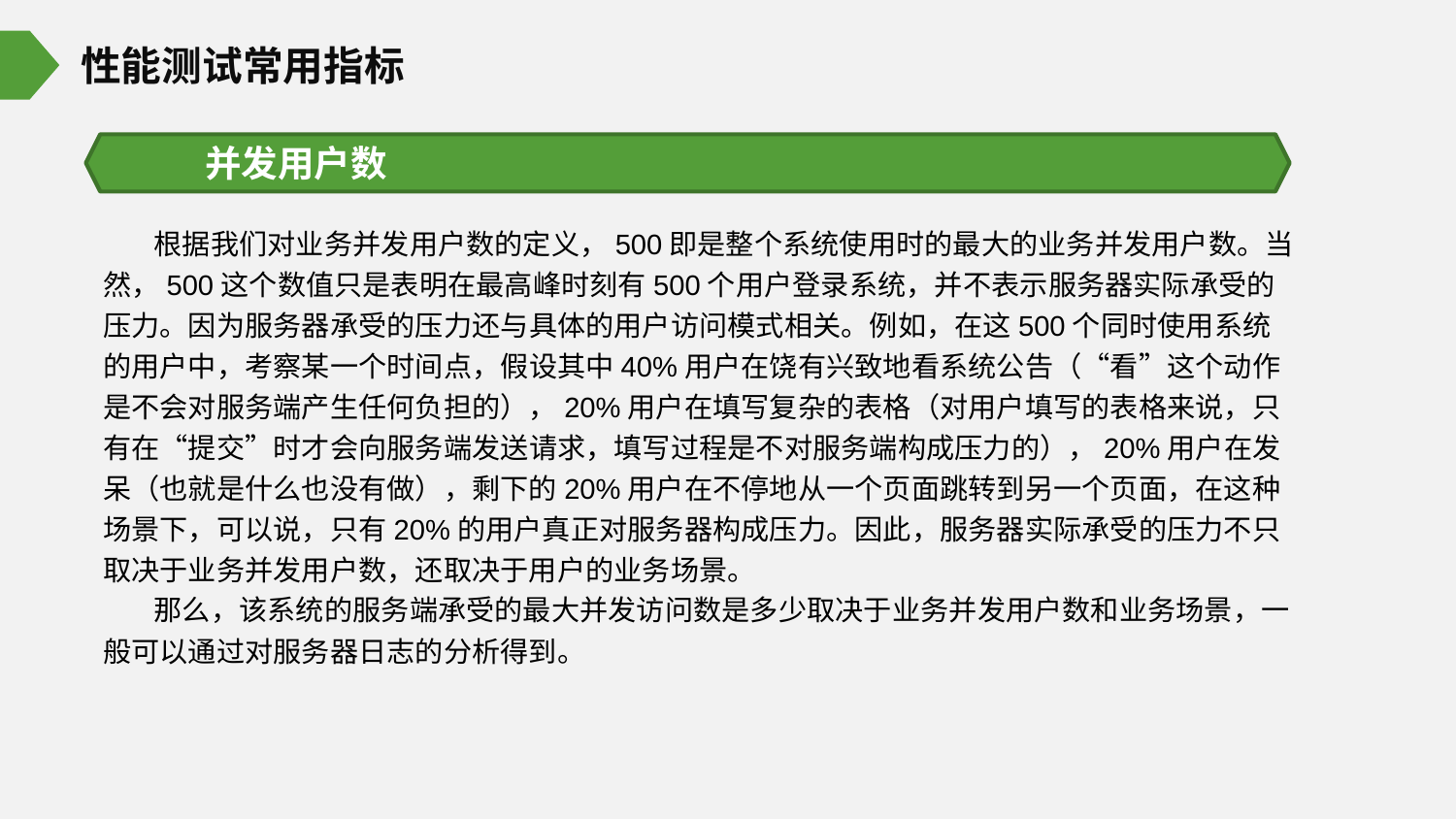

性能测试常用指标
并发用户数
       根据我们对业务并发用户数的定义，500即是整个系统使用时的最大的业务并发用户数。当然，500这个数值只是表明在最高峰时刻有500个用户登录系统，并不表示服务器实际承受的压力。因为服务器承受的压力还与具体的用户访问模式相关。例如，在这500个同时使用系统的用户中，考察某一个时间点，假设其中40%用户在饶有兴致地看系统公告（“看”这个动作是不会对服务端产生任何负担的），20%用户在填写复杂的表格（对用户填写的表格来说，只有在“提交”时才会向服务端发送请求，填写过程是不对服务端构成压力的），20%用户在发呆（也就是什么也没有做），剩下的20%用户在不停地从一个页面跳转到另一个页面，在这种场景下，可以说，只有20%的用户真正对服务器构成压力。因此，服务器实际承受的压力不只取决于业务并发用户数，还取决于用户的业务场景。
       那么，该系统的服务端承受的最大并发访问数是多少取决于业务并发用户数和业务场景，一般可以通过对服务器日志的分析得到。